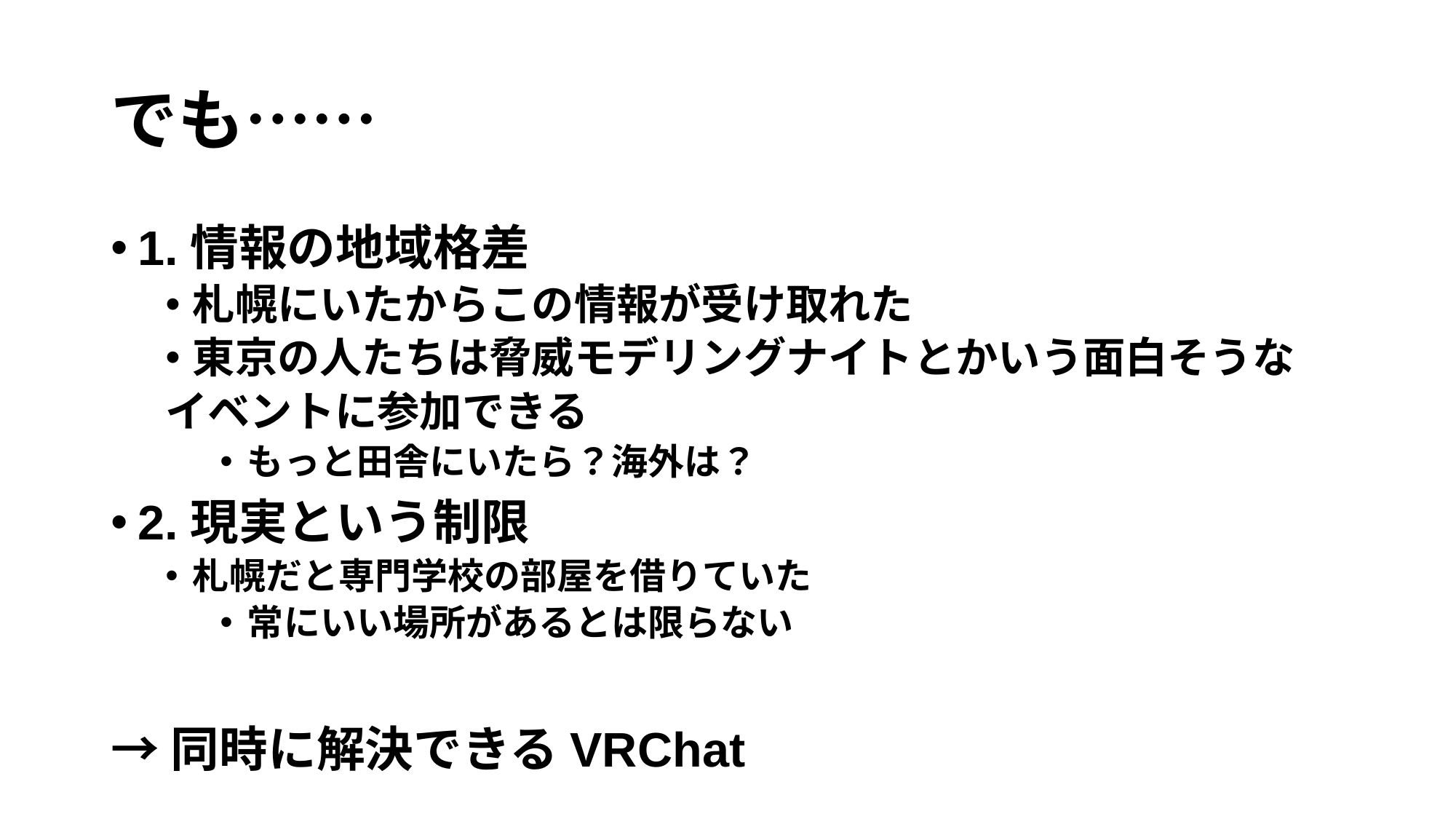

# でも……
1.情報の地域格差
札幌にいたからこの情報が受け取れた
東京の人たちは脅威モデリングナイトとかいう面白そうな
イベントに参加できる
もっと田舎にいたら？海外は？
2.現実という制限
札幌だと専門学校の部屋を借りていた
常にいい場所があるとは限らない
→同時に解決できるVRChat